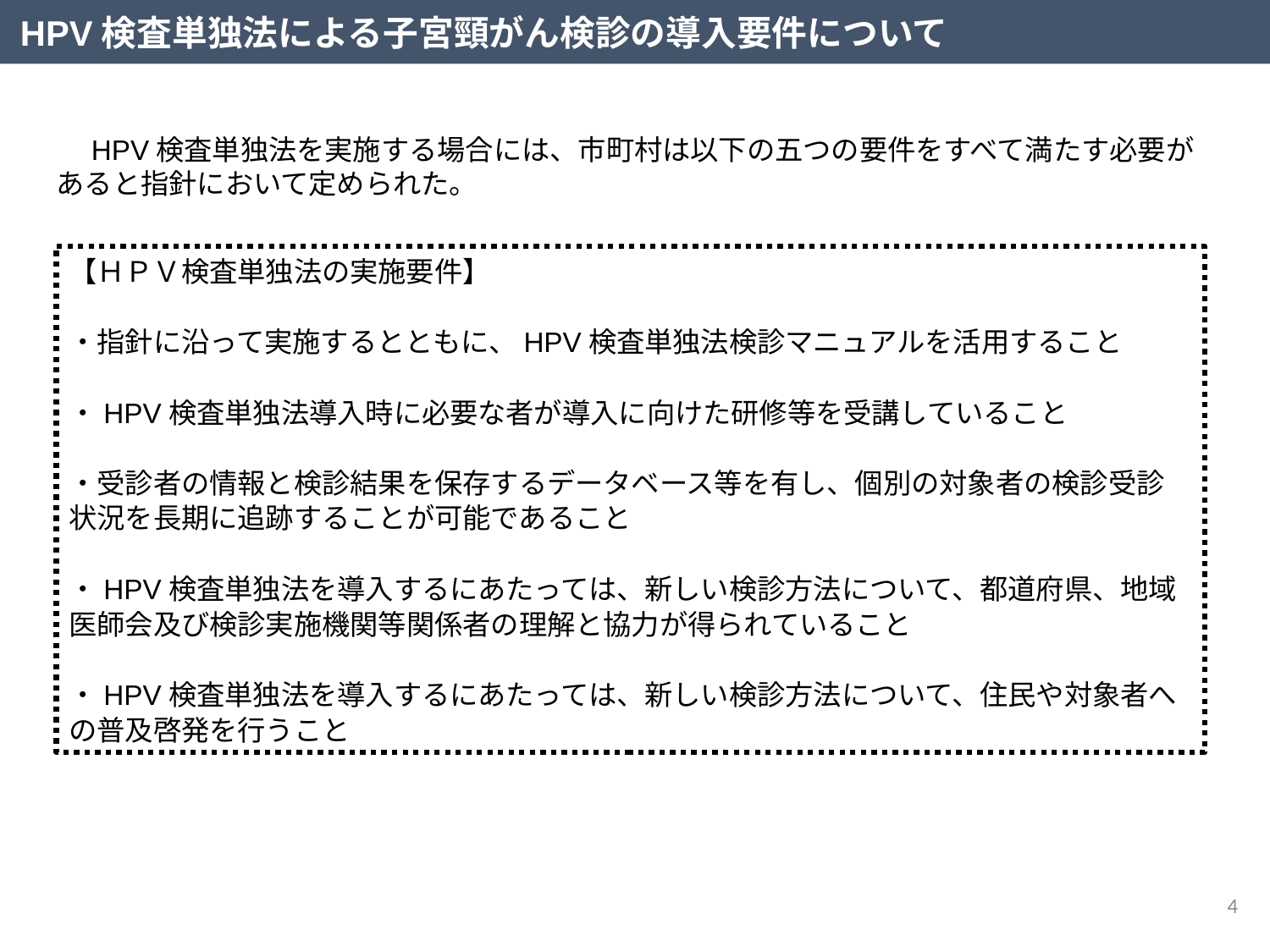

HPV検査単独法による子宮頸がん検診の導入要件について
　HPV検査単独法を実施する場合には、市町村は以下の五つの要件をすべて満たす必要があると指針において定められた。
【ＨＰＶ検査単独法の実施要件】

・指針に沿って実施するとともに、HPV検査単独法検診マニュアルを活用すること

・HPV検査単独法導入時に必要な者が導入に向けた研修等を受講していること

・受診者の情報と検診結果を保存するデータベース等を有し、個別の対象者の検診受診状況を長期に追跡することが可能であること

・HPV検査単独法を導入するにあたっては、新しい検診方法について、都道府県、地域医師会及び検診実施機関等関係者の理解と協力が得られていること

・HPV検査単独法を導入するにあたっては、新しい検診方法について、住民や対象者への普及啓発を行うこと
4